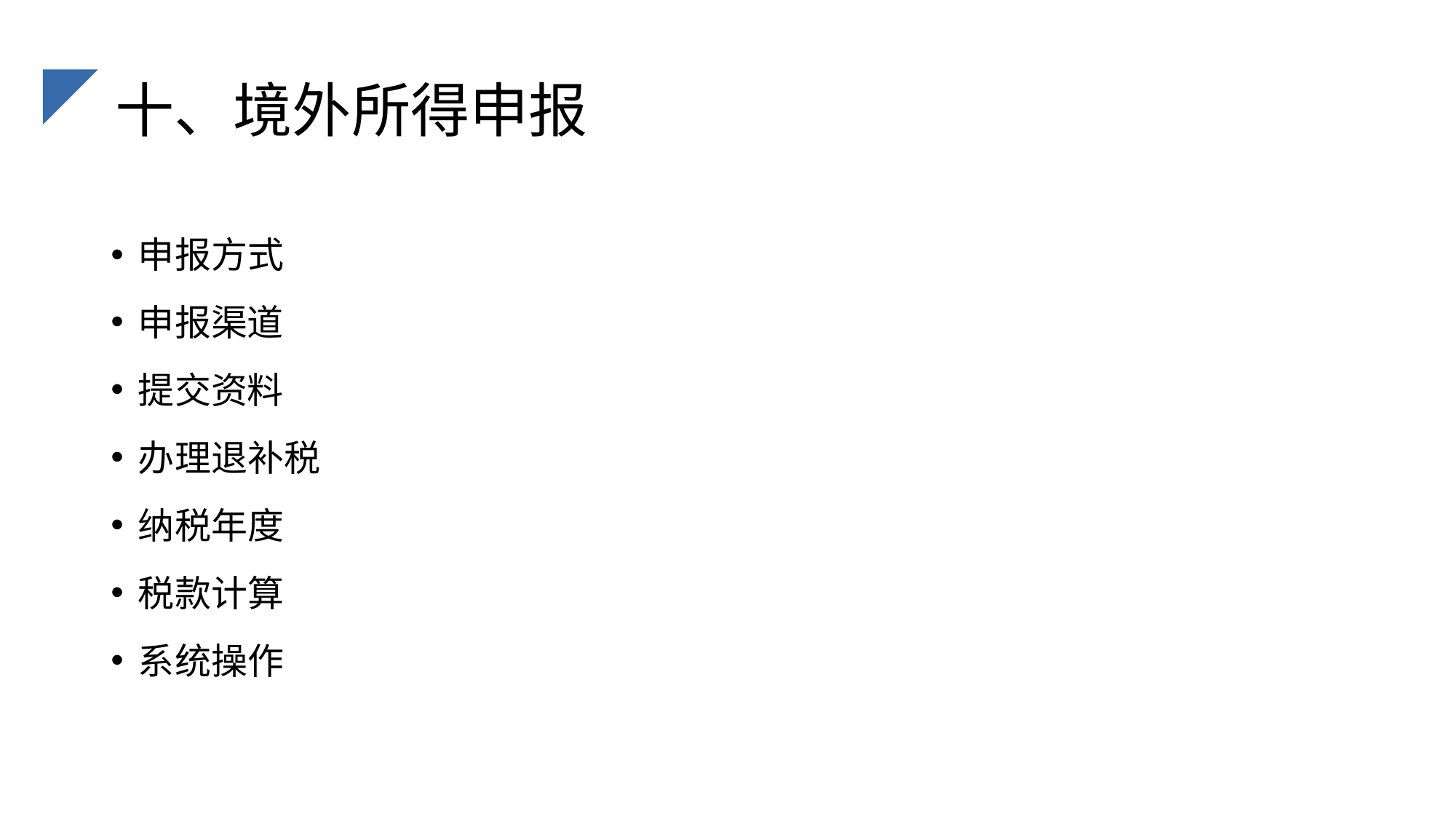

# 十、境外所得申报
申报方式
申报渠道
提交资料
办理退补税
纳税年度
税款计算
系统操作